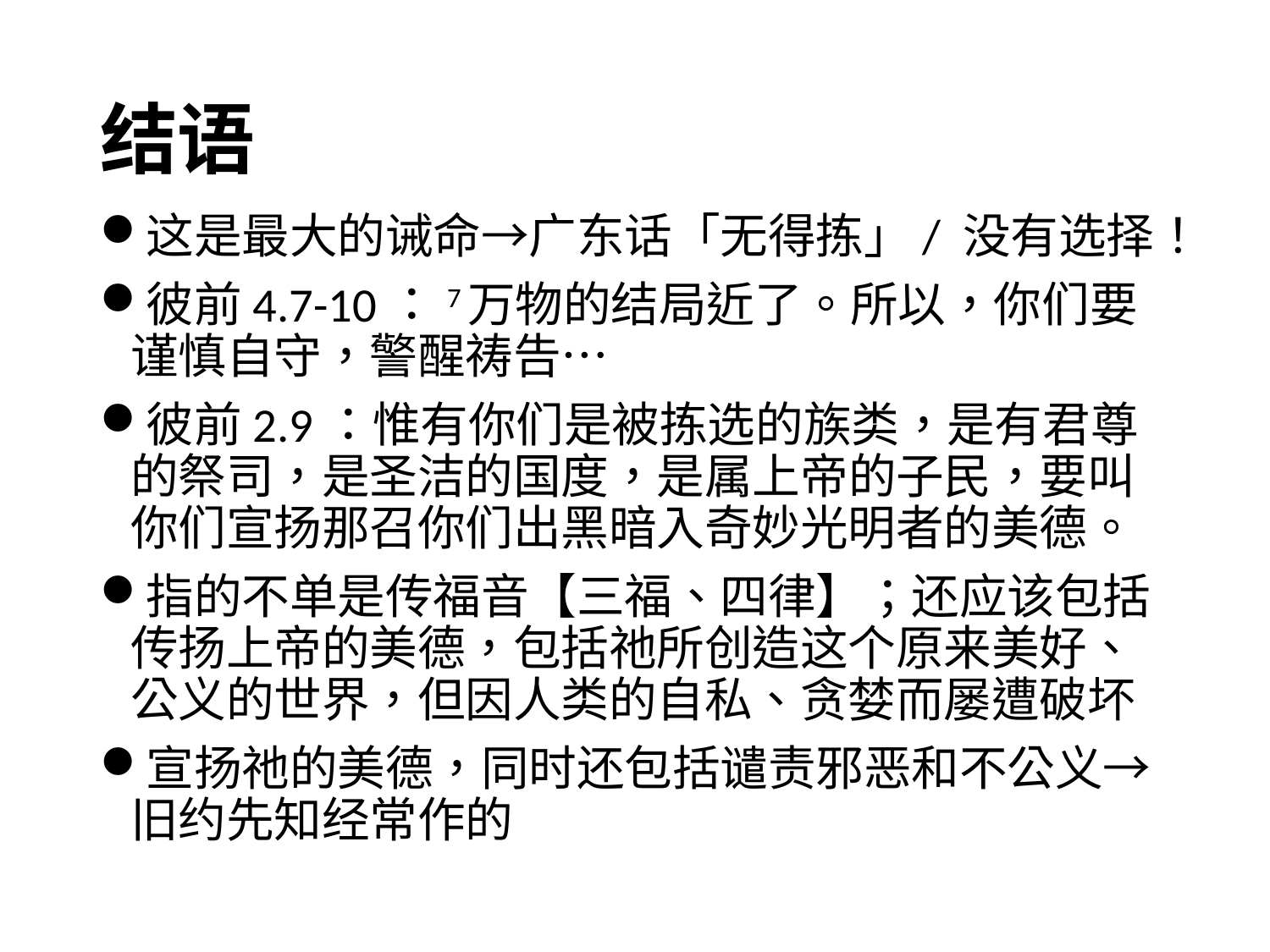

# 结语
这是最大的诫命→广东话「无得拣」/ 没有选择！
彼前4.7-10：7万物的结局近了。所以，你们要谨慎自守，警醒祷告…
彼前2.9：惟有你们是被拣选的族类，是有君尊的祭司，是圣洁的国度，是属上帝的子民，要叫你们宣扬那召你们出黑暗入奇妙光明者的美德。
指的不单是传福音【三福、四律】；还应该包括传扬上帝的美德，包括祂所创造这个原来美好、公义的世界，但因人类的自私、贪婪而屡遭破坏
宣扬祂的美德，同时还包括谴责邪恶和不公义→旧约先知经常作的